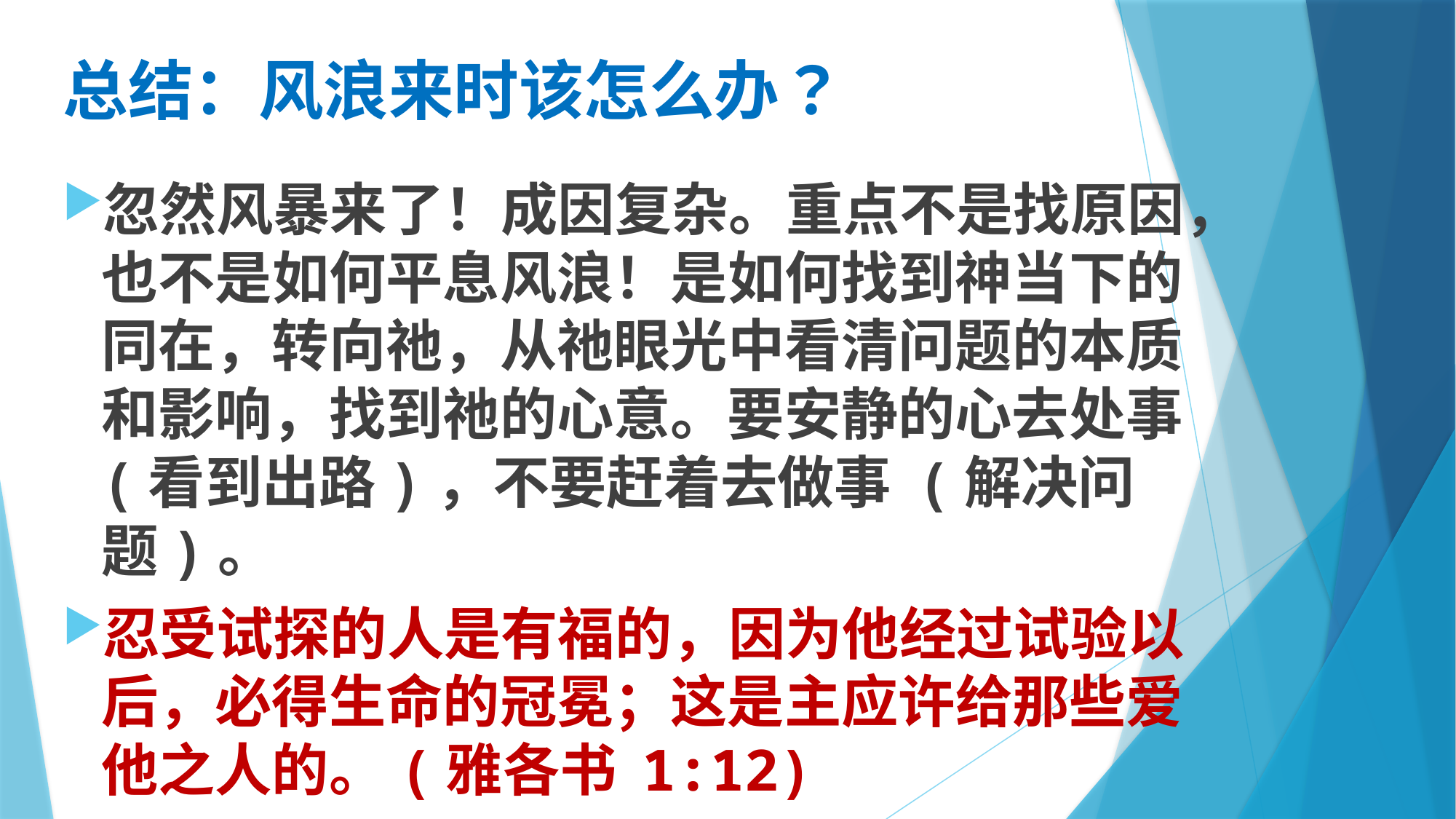

# 总结：风浪来时该怎么办？
忽然风暴来了！成因复杂。重点不是找原因，也不是如何平息风浪！是如何找到神当下的同在，转向祂，从祂眼光中看清问题的本质和影响，找到祂的心意。要安静的心去处事(看到出路)，不要赶着去做事 (解决问题)。
忍受试探的人是有福的，因为他经过试验以后，必得生命的冠冕；这是主应许给那些爱他之人的。(雅各书 1:12)